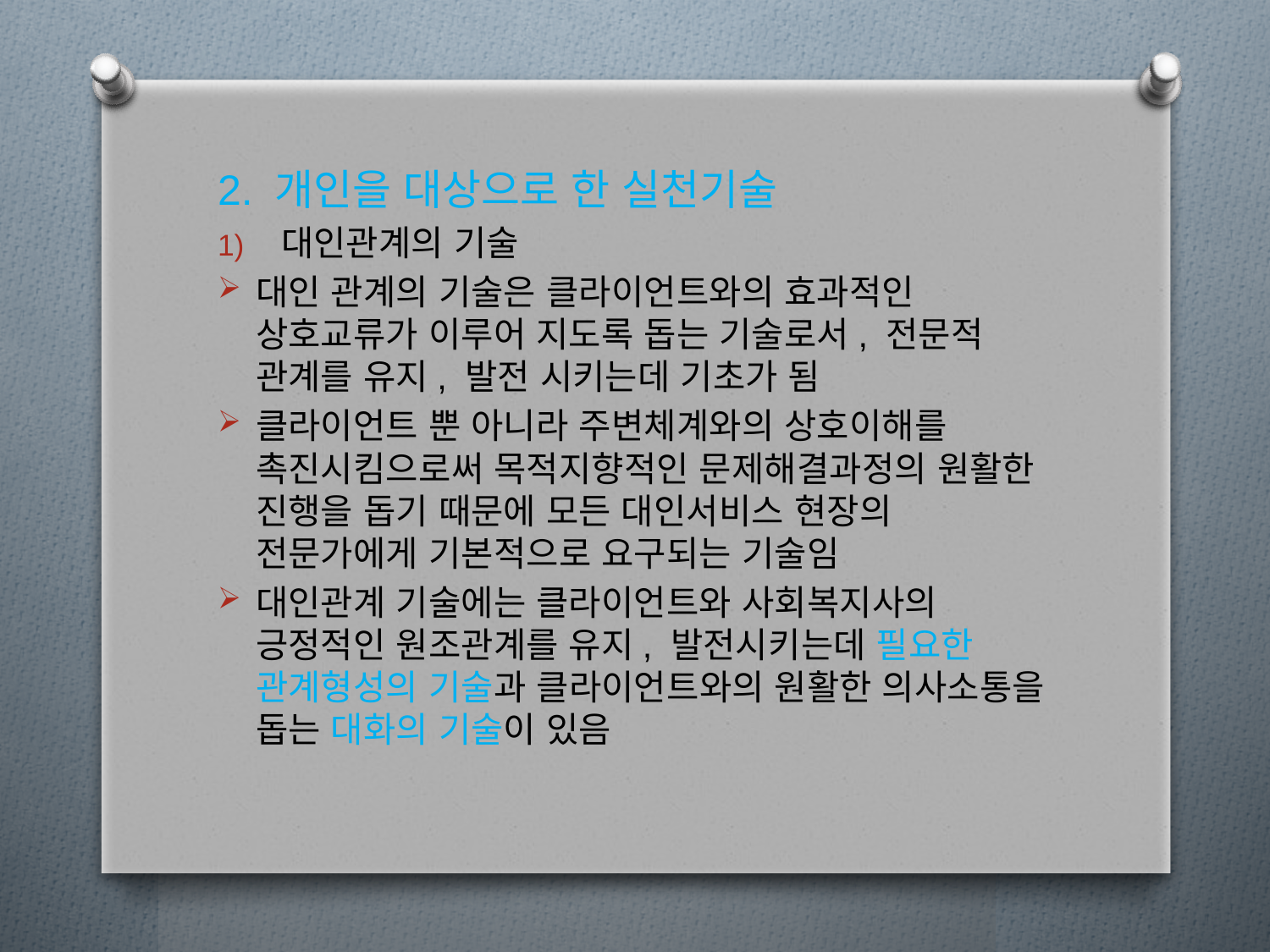

2. 개인을 대상으로 한 실천기술
대인관계의 기술
대인 관계의 기술은 클라이언트와의 효과적인 상호교류가 이루어 지도록 돕는 기술로서, 전문적 관계를 유지, 발전 시키는데 기초가 됨
클라이언트 뿐 아니라 주변체계와의 상호이해를 촉진시킴으로써 목적지향적인 문제해결과정의 원활한 진행을 돕기 때문에 모든 대인서비스 현장의 전문가에게 기본적으로 요구되는 기술임
대인관계 기술에는 클라이언트와 사회복지사의 긍정적인 원조관계를 유지, 발전시키는데 필요한 관계형성의 기술과 클라이언트와의 원활한 의사소통을 돕는 대화의 기술이 있음